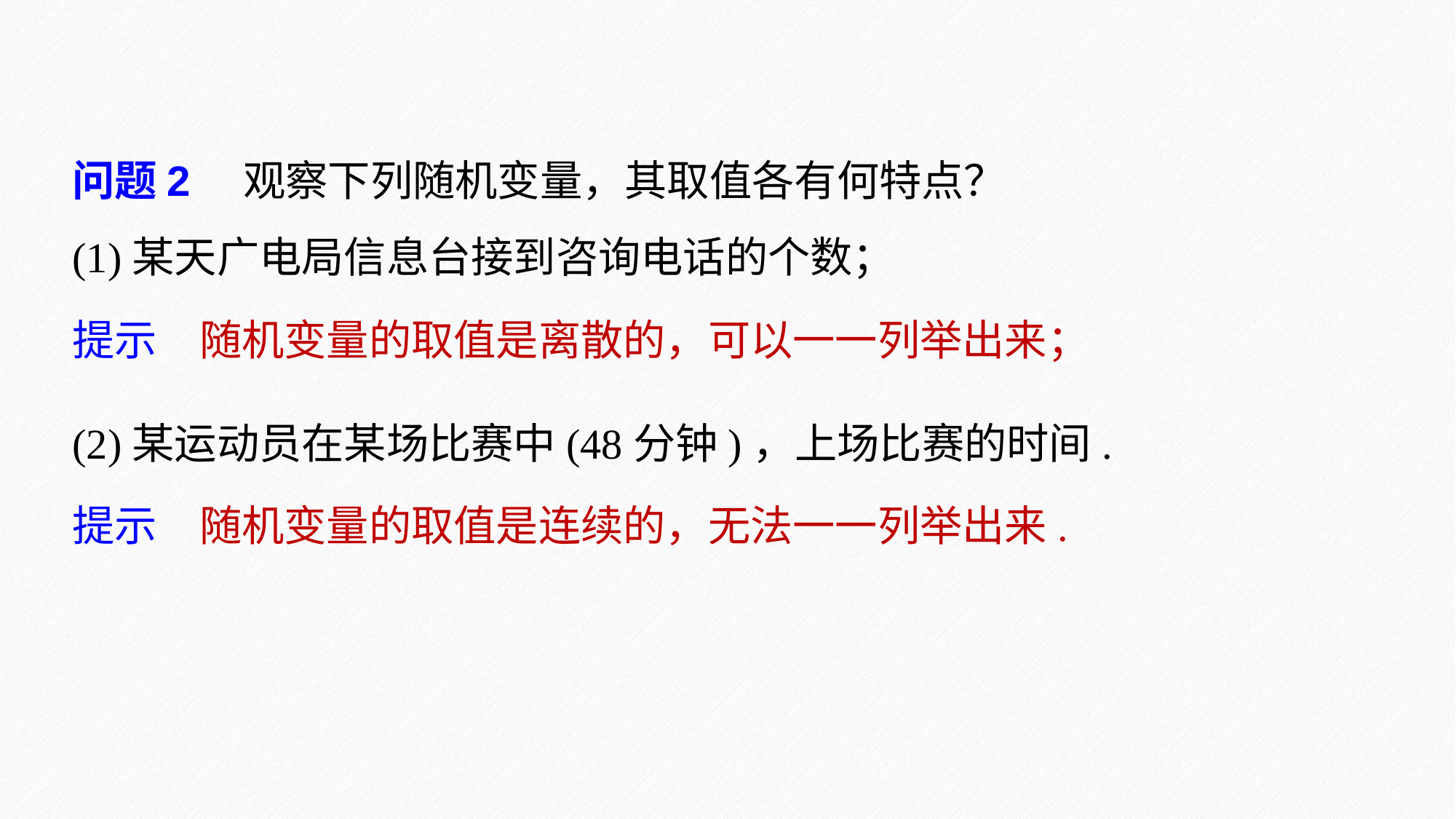

问题2　观察下列随机变量，其取值各有何特点？
(1)某天广电局信息台接到咨询电话的个数；
提示　随机变量的取值是离散的，可以一一列举出来；
(2)某运动员在某场比赛中(48分钟)，上场比赛的时间.
提示　随机变量的取值是连续的，无法一一列举出来.